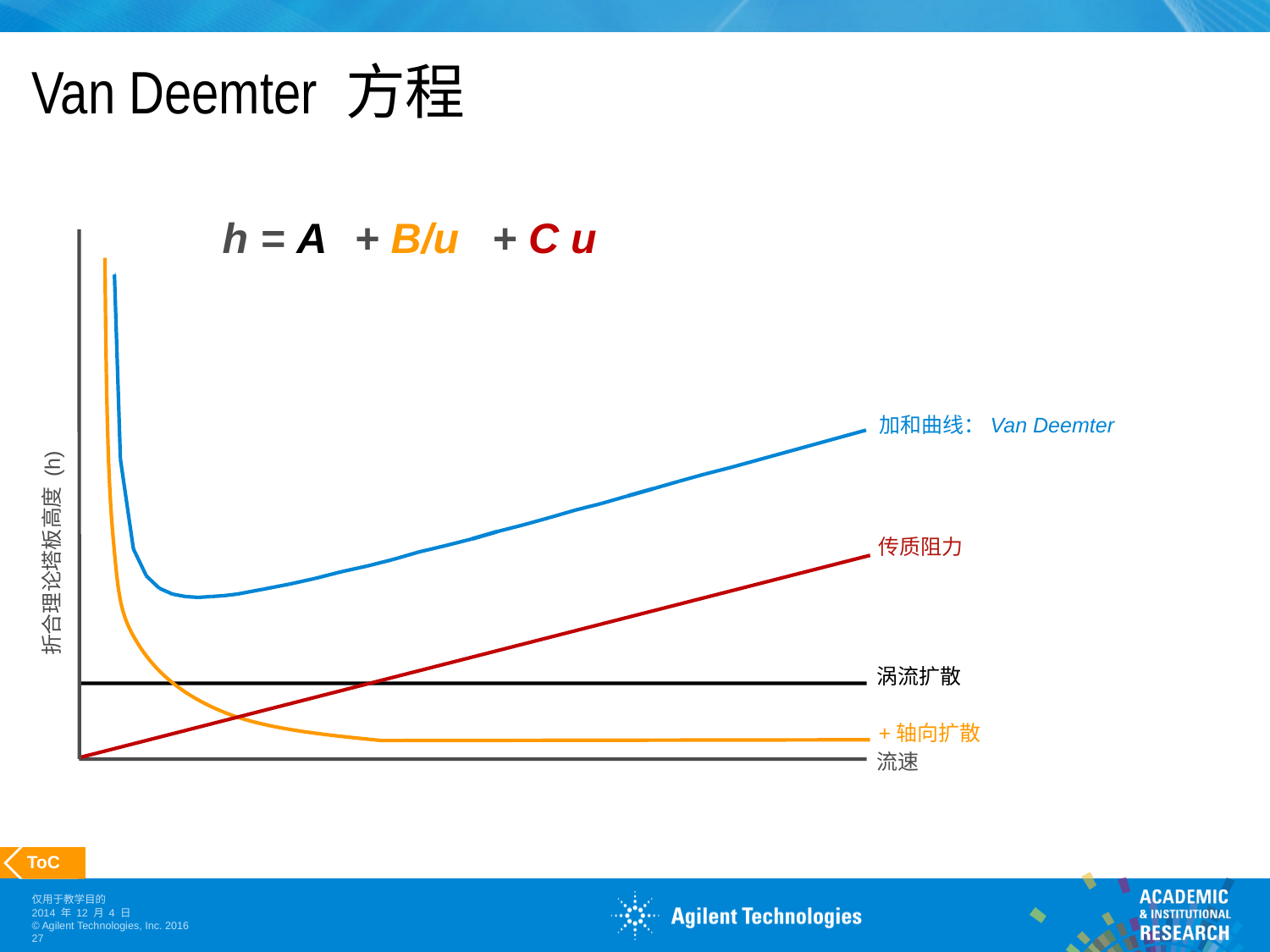

# Van Deemter 方程
h = A
+ B/u
+ C u

 +轴向扩散

 加和曲线：Van Deemter
折合理论塔板高度 (h)
传质阻力

涡流扩散

流速

 ToC